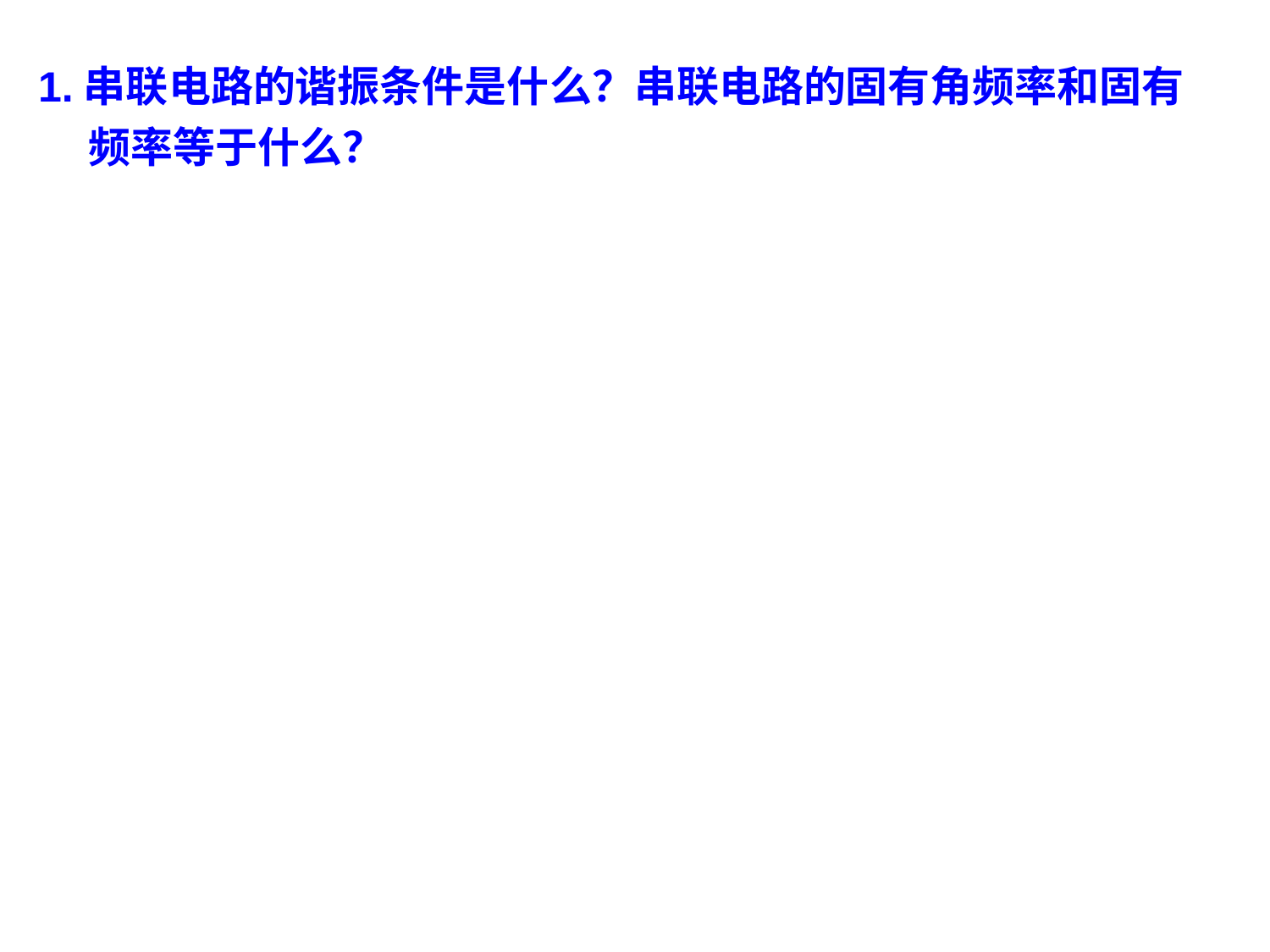

习题
1.串联电路的谐振条件是什么？串联电路的固有角频率和固有频率等于什么？